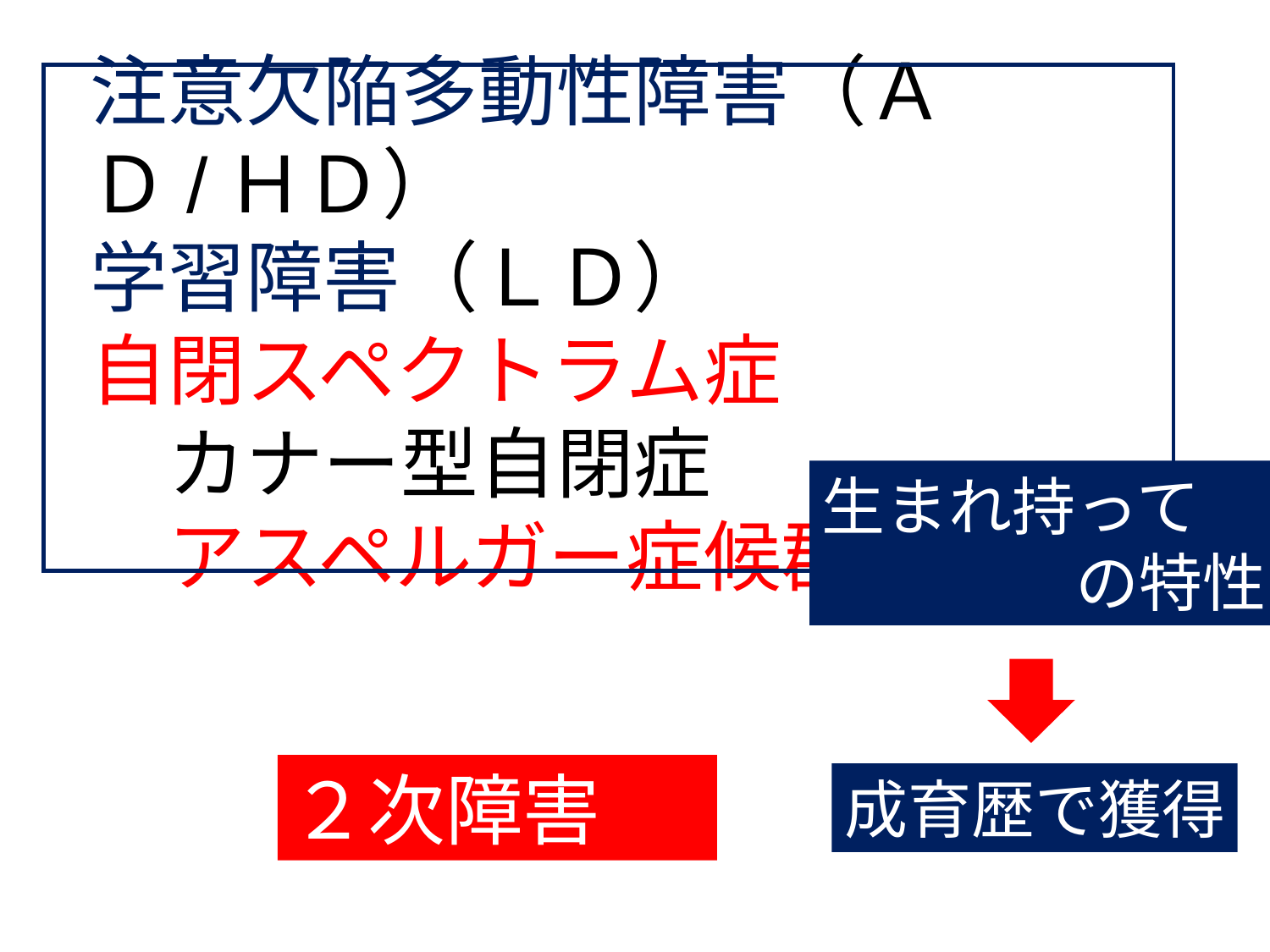

注意欠陥多動性障害（ＡＤ/ＨＤ）
学習障害（ＬＤ）
自閉スペクトラム症
　カナー型自閉症
　アスペルガー症候群

生まれ持って
　　　　の特性

２次障害
成育歴で獲得